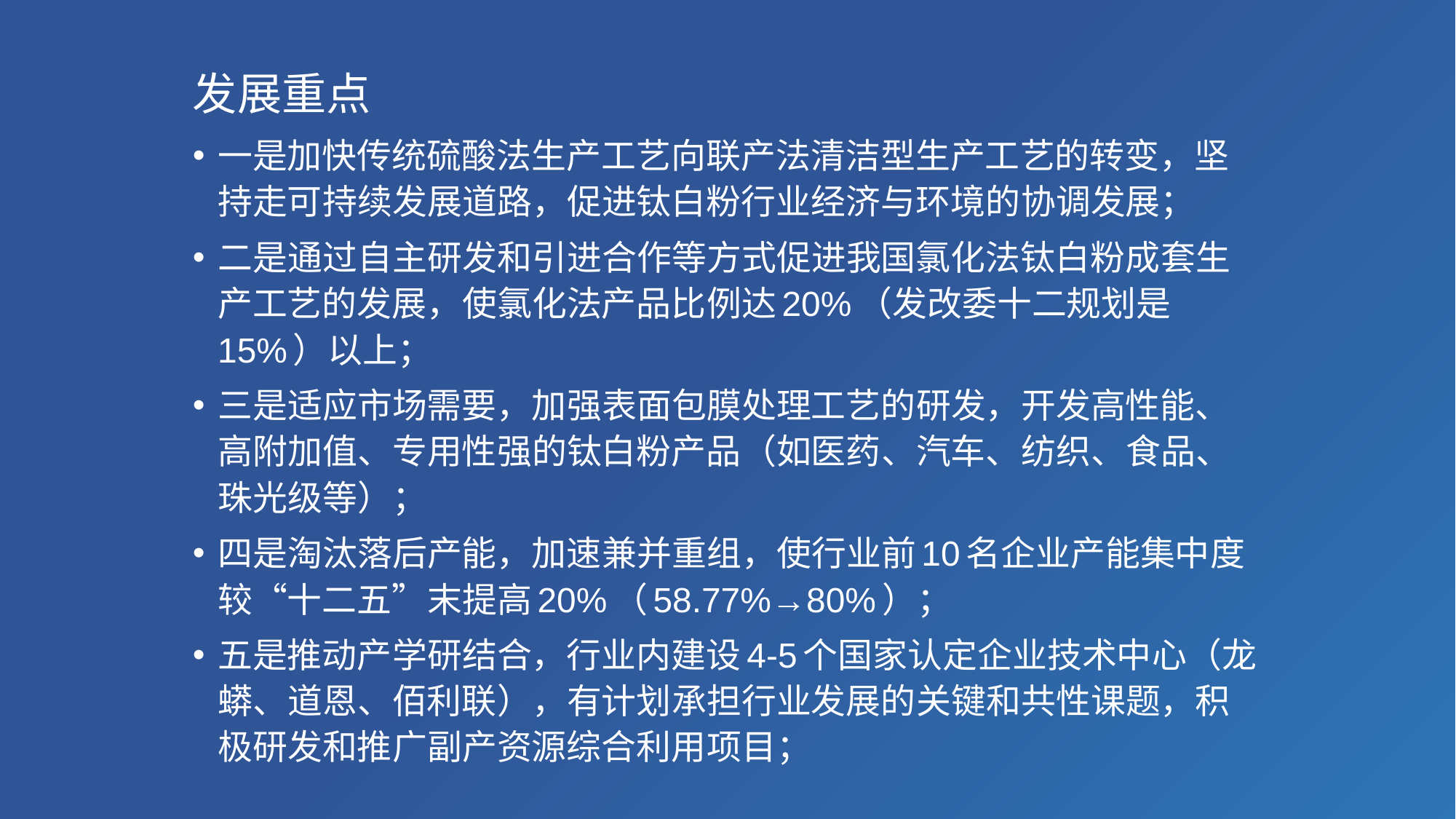

发展重点
一是加快传统硫酸法生产工艺向联产法清洁型生产工艺的转变，坚持走可持续发展道路，促进钛白粉行业经济与环境的协调发展；
二是通过自主研发和引进合作等方式促进我国氯化法钛白粉成套生产工艺的发展，使氯化法产品比例达20%（发改委十二规划是15%）以上；
三是适应市场需要，加强表面包膜处理工艺的研发，开发高性能、高附加值、专用性强的钛白粉产品（如医药、汽车、纺织、食品、珠光级等）；
四是淘汰落后产能，加速兼并重组，使行业前10名企业产能集中度较“十二五”末提高20%（58.77%→80%）；
五是推动产学研结合，行业内建设4-5个国家认定企业技术中心（龙蟒、道恩、佰利联），有计划承担行业发展的关键和共性课题，积极研发和推广副产资源综合利用项目；